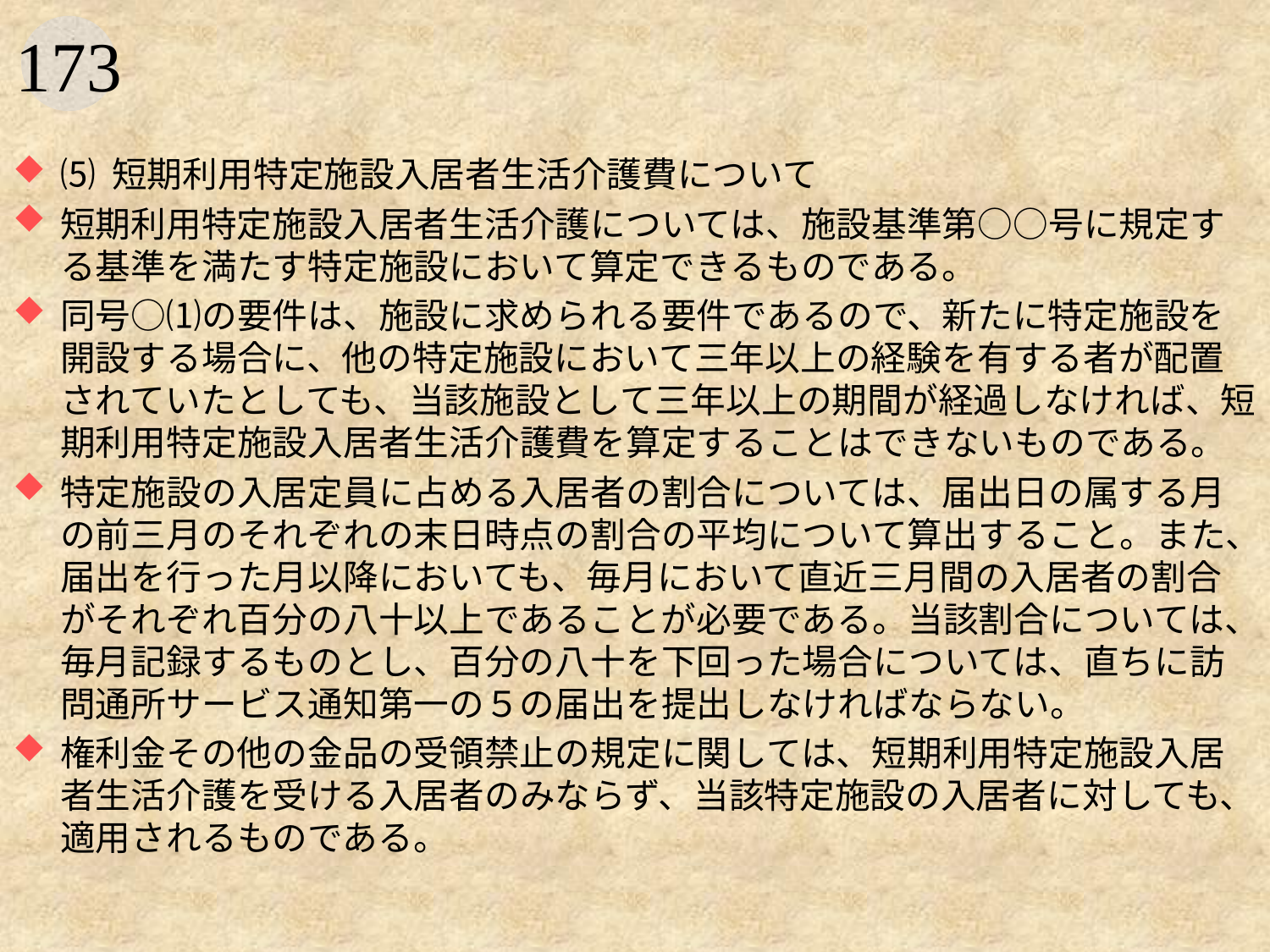

#
⑸ 短期利用特定施設入居者生活介護費について
短期利用特定施設入居者生活介護については、施設基準第○○号に規定する基準を満たす特定施設において算定できるものである。
同号○⑴の要件は、施設に求められる要件であるので、新たに特定施設を開設する場合に、他の特定施設において三年以上の経験を有する者が配置されていたとしても、当該施設として三年以上の期間が経過しなければ、短期利用特定施設入居者生活介護費を算定することはできないものである。
特定施設の入居定員に占める入居者の割合については、届出日の属する月の前三月のそれぞれの末日時点の割合の平均について算出すること。また、届出を行った月以降においても、毎月において直近三月間の入居者の割合がそれぞれ百分の八十以上であることが必要である。当該割合については、毎月記録するものとし、百分の八十を下回った場合については、直ちに訪問通所サービス通知第一の５の届出を提出しなければならない。
権利金その他の金品の受領禁止の規定に関しては、短期利用特定施設入居者生活介護を受ける入居者のみならず、当該特定施設の入居者に対しても、適用されるものである。